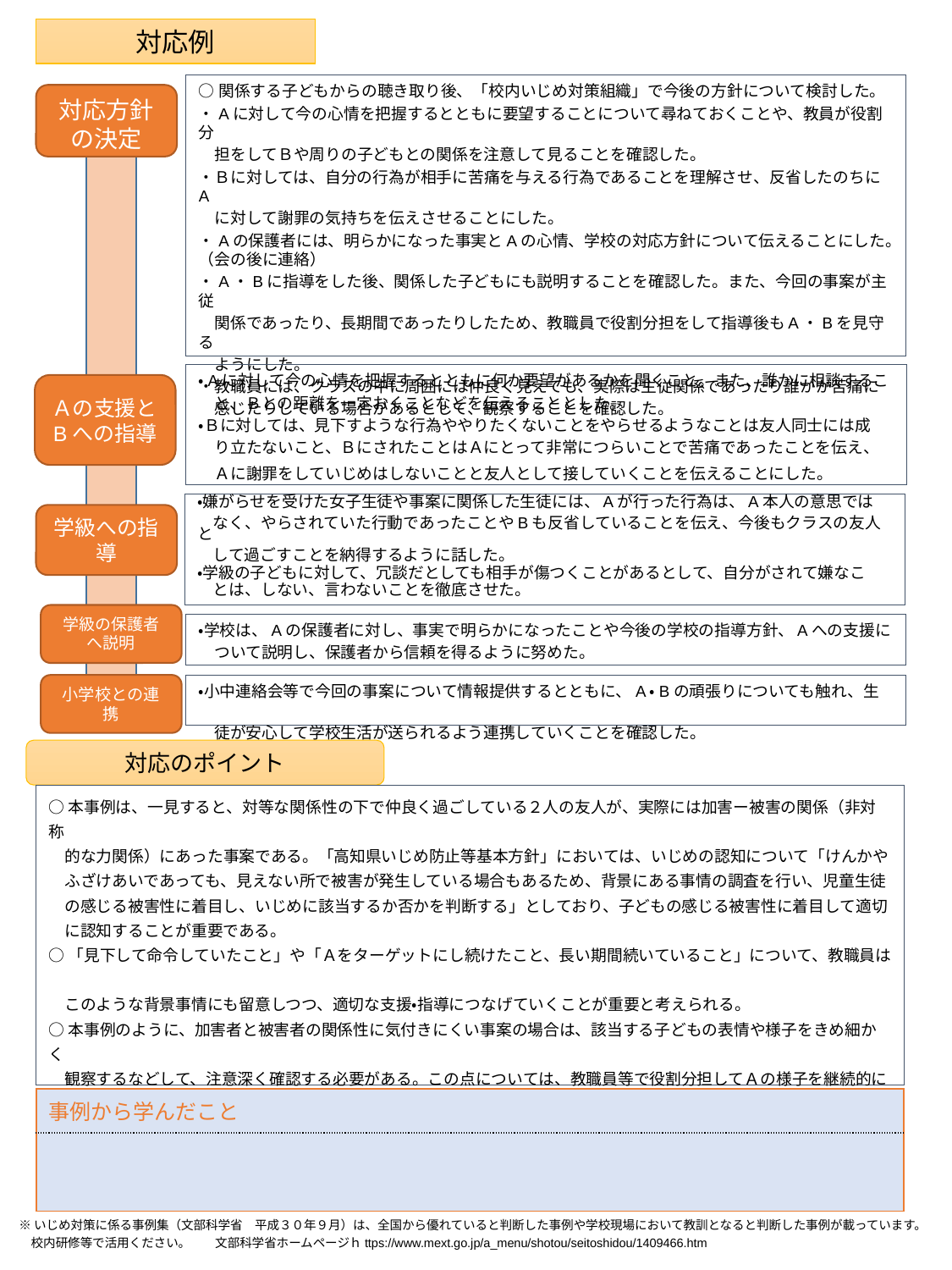

# 対応例
○関係する子どもからの聴き取り後、「校内いじめ対策組織」で今後の方針について検討した。
・Aに対して今の心情を把握するとともに要望することについて尋ねておくことや、教員が役割分
　担をしてＢや周りの子どもとの関係を注意して見ることを確認した。
・Ｂに対しては、自分の行為が相手に苦痛を与える行為であることを理解させ、反省したのちにA
　に対して謝罪の気持ちを伝えさせることにした。
・Aの保護者には、明らかになった事実とAの心情、学校の対応方針について伝えることにした。（会の後に連絡）
・A・Bに指導をした後、関係した子どもにも説明することを確認した。また、今回の事案が主従
　関係であったり、長期間であったりしたため、教職員で役割分担をして指導後もA・Bを見守る
　ようにした。
・教職員には、クラスの中に周囲には仲良く見えても、実際は主従関係であったり誰かが苦痛に
　感じたりしている場合があるとして、観察することを確認した。

対応方針の決定

・Aに対して今の心情を把握するとともに何か要望があるかを聞くこと。また、誰かに相談するこ
　と、Ｂとの距離を一定おくことなどを伝えることとした。
・Ｂに対しては、見下すような行為ややりたくないことをやらせるようなことは友人同士には成
　り立たないこと、ＢにされたことはＡにとって非常につらいことで苦痛であったことを伝え、
　Ａに謝罪をしていじめはしないことと友人として接していくことを伝えることにした。
Ａの支援とBへの指導
・嫌がらせを受けた女子生徒や事案に関係した生徒には、Aが行った行為は、A本人の意思では
　なく、やらされていた行動であったことやBも反省していることを伝え、今後もクラスの友人と
　して過ごすことを納得するように話した。
・学級の子どもに対して、冗談だとしても相手が傷つくことがあるとして、自分がされて嫌なこ
　とは、しない、言わないことを徹底させた。
学級への指導
学級の保護者へ説明
・学校は、Aの保護者に対し、事実で明らかになったことや今後の学校の指導方針、Aへの支援に
　ついて説明し、保護者から信頼を得るように努めた。
小学校との連携
・小中連絡会等で今回の事案について情報提供するとともに、A・Bの頑張りについても触れ、生
　徒が安心して学校生活が送られるよう連携していくことを確認した。
対応のポイント
○本事例は、一見すると、対等な関係性の下で仲良く過ごしている２人の友人が、実際には加害ー被害の関係（非対称
　的な力関係）にあった事案である。「高知県いじめ防止等基本方針」においては、いじめの認知について「けんかや
　ふざけあいであっても、見えない所で被害が発生している場合もあるため、背景にある事情の調査を行い、児童生徒
　の感じる被害性に着目し、いじめに該当するか否かを判断する」としており、子どもの感じる被害性に着目して適切
　に認知することが重要である。
○「見下して命令していたこと」や「Ａをターゲットにし続けたこと、長い期間続いていること」について、教職員は
　このような背景事情にも留意しつつ、適切な支援・指導につなげていくことが重要と考えられる。
○本事例のように、加害者と被害者の関係性に気付きにくい事案の場合は、該当する子どもの表情や様子をきめ細かく
　観察するなどして、注意深く確認する必要がある。この点については、教職員等で役割分担してＡの様子を継続的に
　確認していくことが有効な取組と言える。
○本事例は、小学校から継続したいじめであったことから、こうした機会にいじめの定義や認知などを小中の教職員で
　共通理解を図り、連携した取組につなげることができると考える。
| 事例から学んだこと |
| --- |
|  |
※いじめ対策に係る事例集（文部科学省　平成３０年９月）は、全国から優れていると判断した事例や学校現場において教訓となると判断した事例が載っています。
　校内研修等で活用ください。　　文部科学省ホームページｈttps://www.mext.go.jp/a_menu/shotou/seitoshidou/1409466.htm